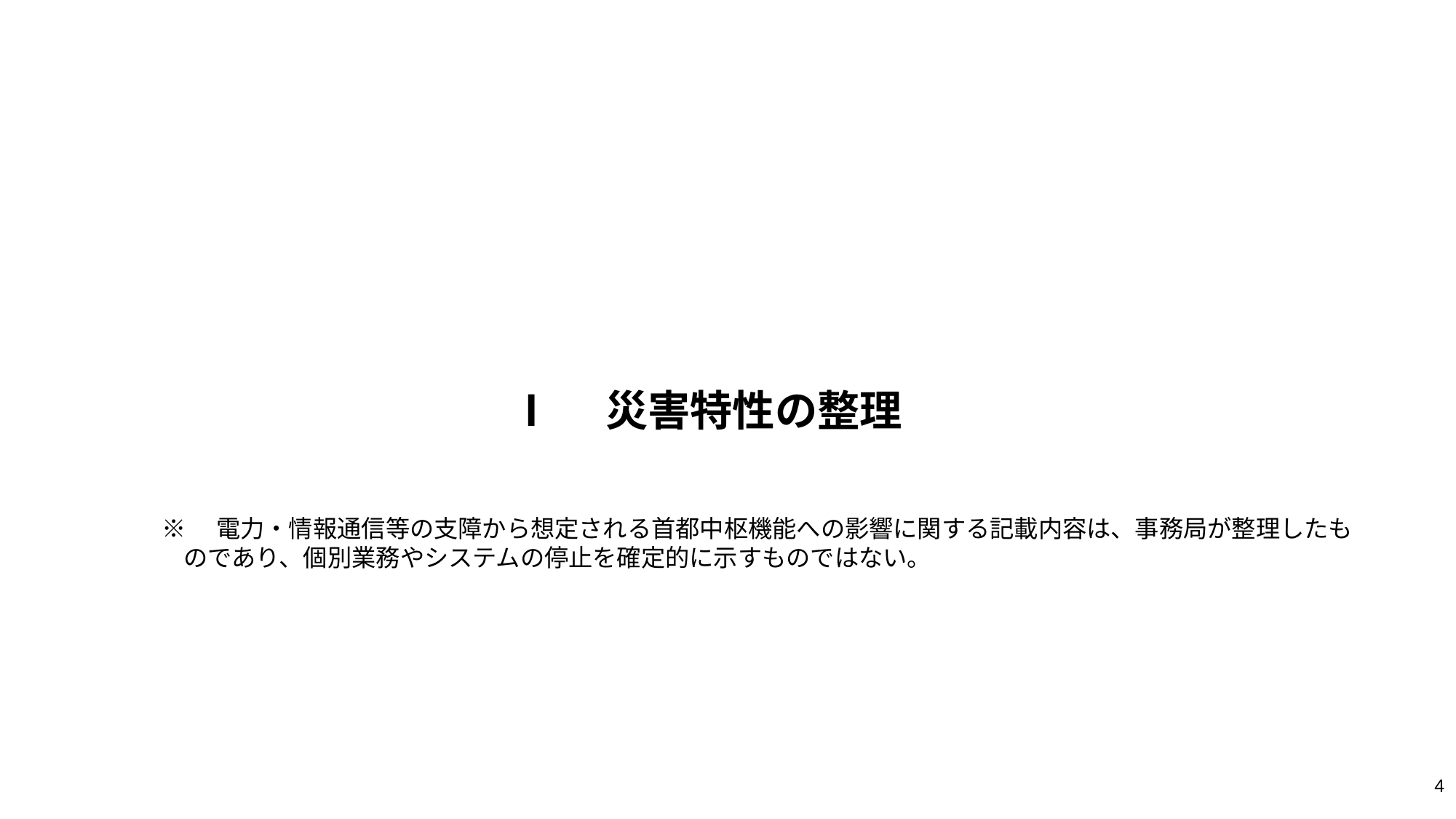

本日ご確認いただきたい論点
Ⅰ　災害特性の整理
※　電力・情報通信等の支障から想定される首都中枢機能への影響に関する記載内容は、事務局が整理したものであり、個別業務やシステムの停止を確定的に示すものではない。
4